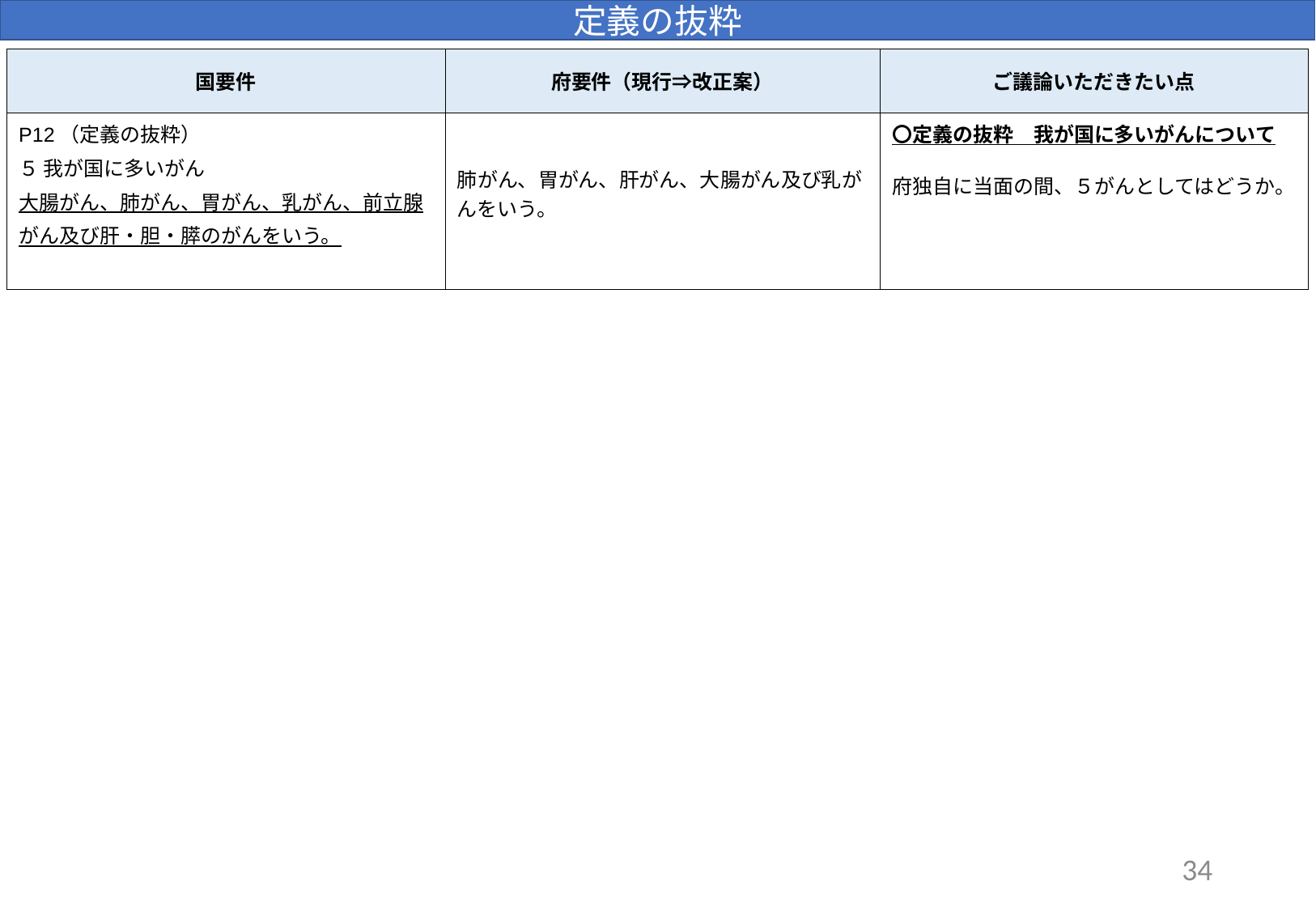

定義の抜粋
| 国要件 | 府要件（現行⇒改正案） | ご議論いただきたい点 |
| --- | --- | --- |
| P12（定義の抜粋） ５ 我が国に多いがん 大腸がん、肺がん、胃がん、乳がん、前立腺がん及び肝・胆・膵のがんをいう。 | 肺がん、胃がん、肝がん、大腸がん及び乳がんをいう。 | 〇定義の抜粋　我が国に多いがんについて 府独自に当面の間、５がんとしてはどうか。 |
34